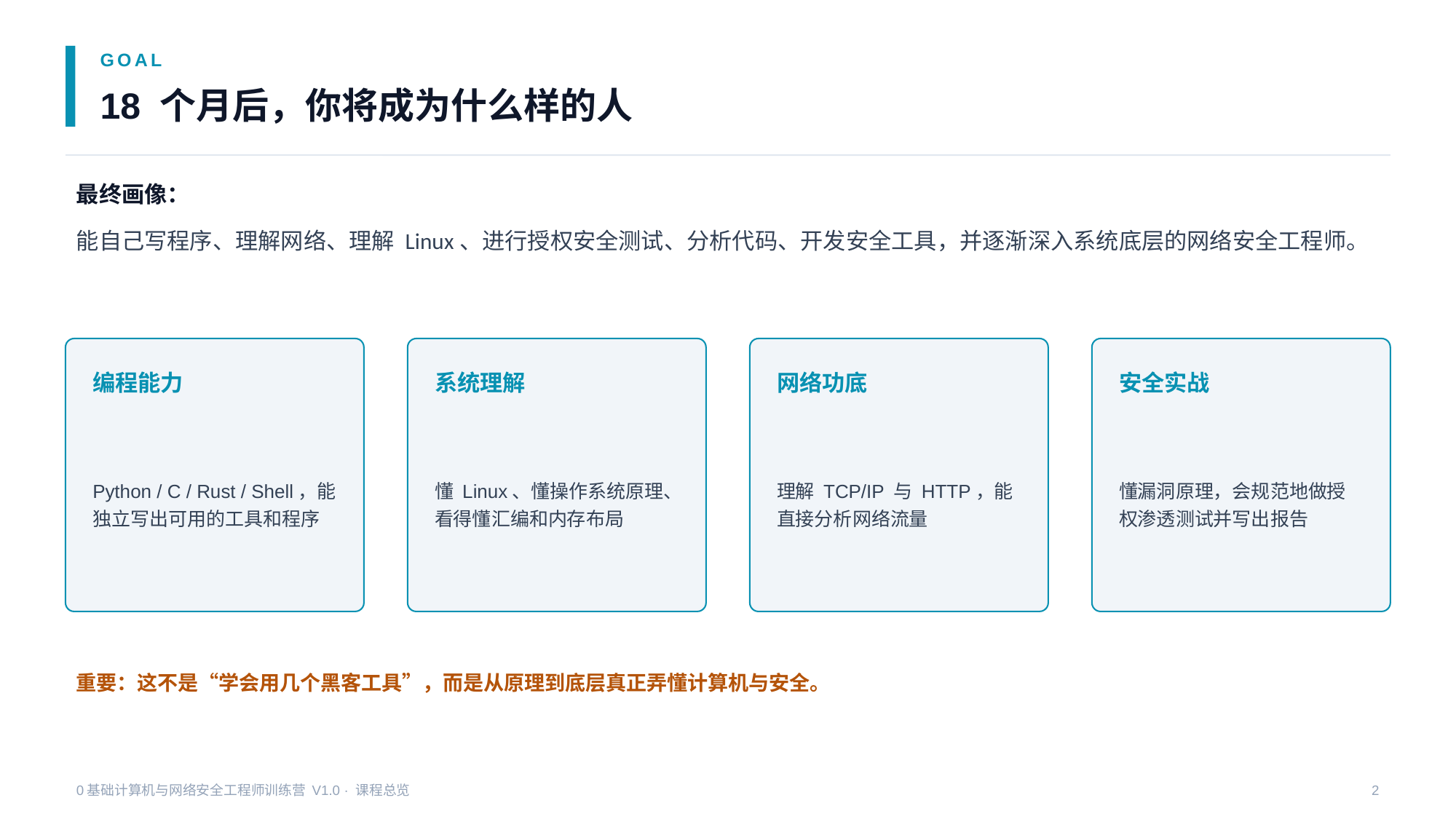

GOAL

18 个月后，你将成为什么样的人

最终画像：
能自己写程序、理解网络、理解 Linux、进行授权安全测试、分析代码、开发安全工具，并逐渐深入系统底层的网络安全工程师。

编程能力
系统理解
网络功底
安全实战
Python / C / Rust / Shell，能独立写出可用的工具和程序
懂 Linux、懂操作系统原理、看得懂汇编和内存布局
理解 TCP/IP 与 HTTP，能直接分析网络流量
懂漏洞原理，会规范地做授权渗透测试并写出报告
重要：这不是“学会用几个黑客工具”，而是从原理到底层真正弄懂计算机与安全。
0基础计算机与网络安全工程师训练营 V1.0 · 课程总览
2